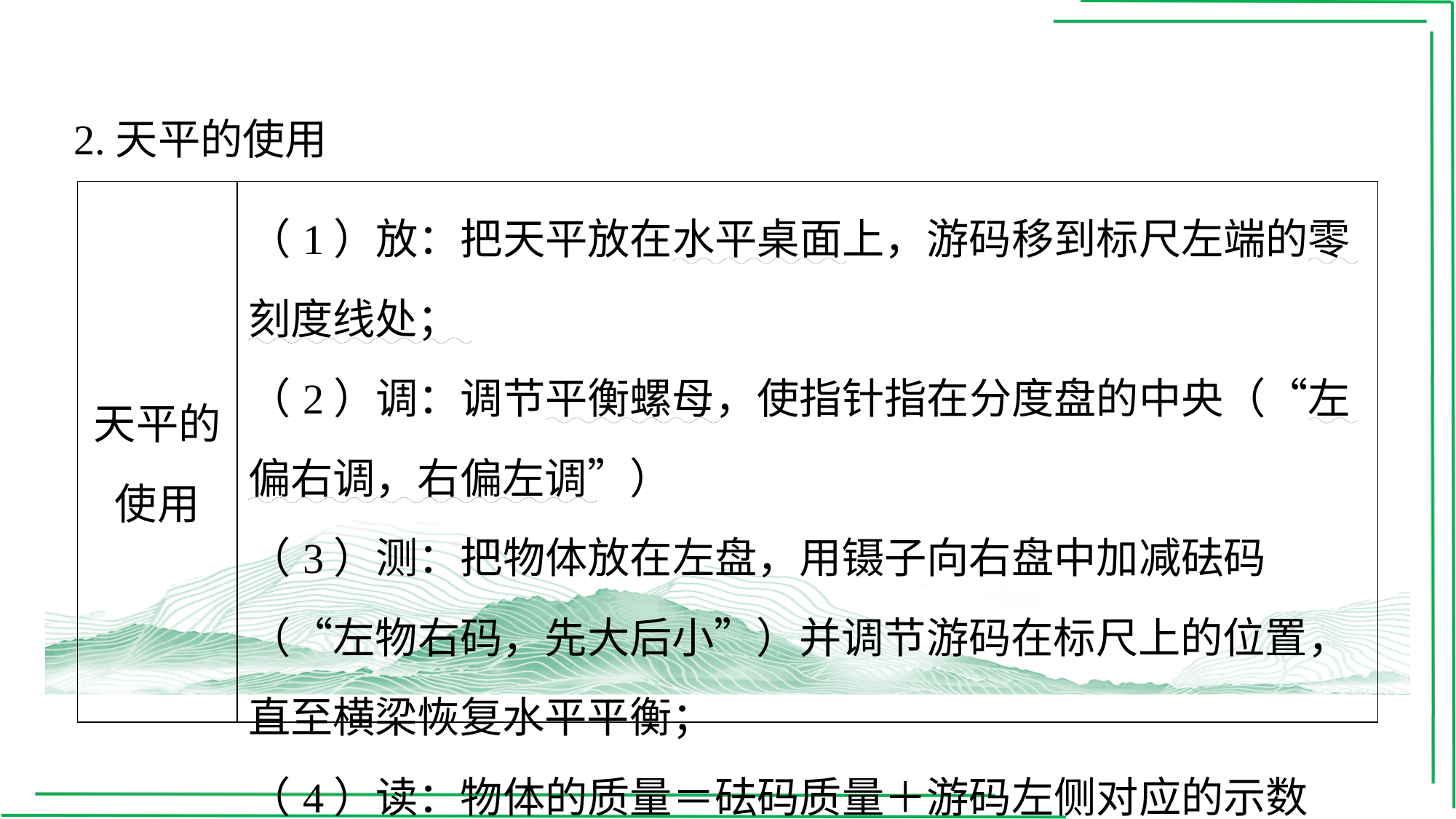

2.天平的使用
| 天平的使用 | （1）放：把天平放在水平桌面上，游码移到标尺左端的零刻度线处； （2）调：调节平衡螺母，使指针指在分度盘的中央（“左偏右调，右偏左调”） （3）测：把物体放在左盘，用镊子向右盘中加减砝码（“左物右码，先大后小”）并调节游码在标尺上的位置，直至横梁恢复水平平衡； （4）读：物体的质量＝砝码质量＋游码左侧对应的示数 |
| --- | --- |